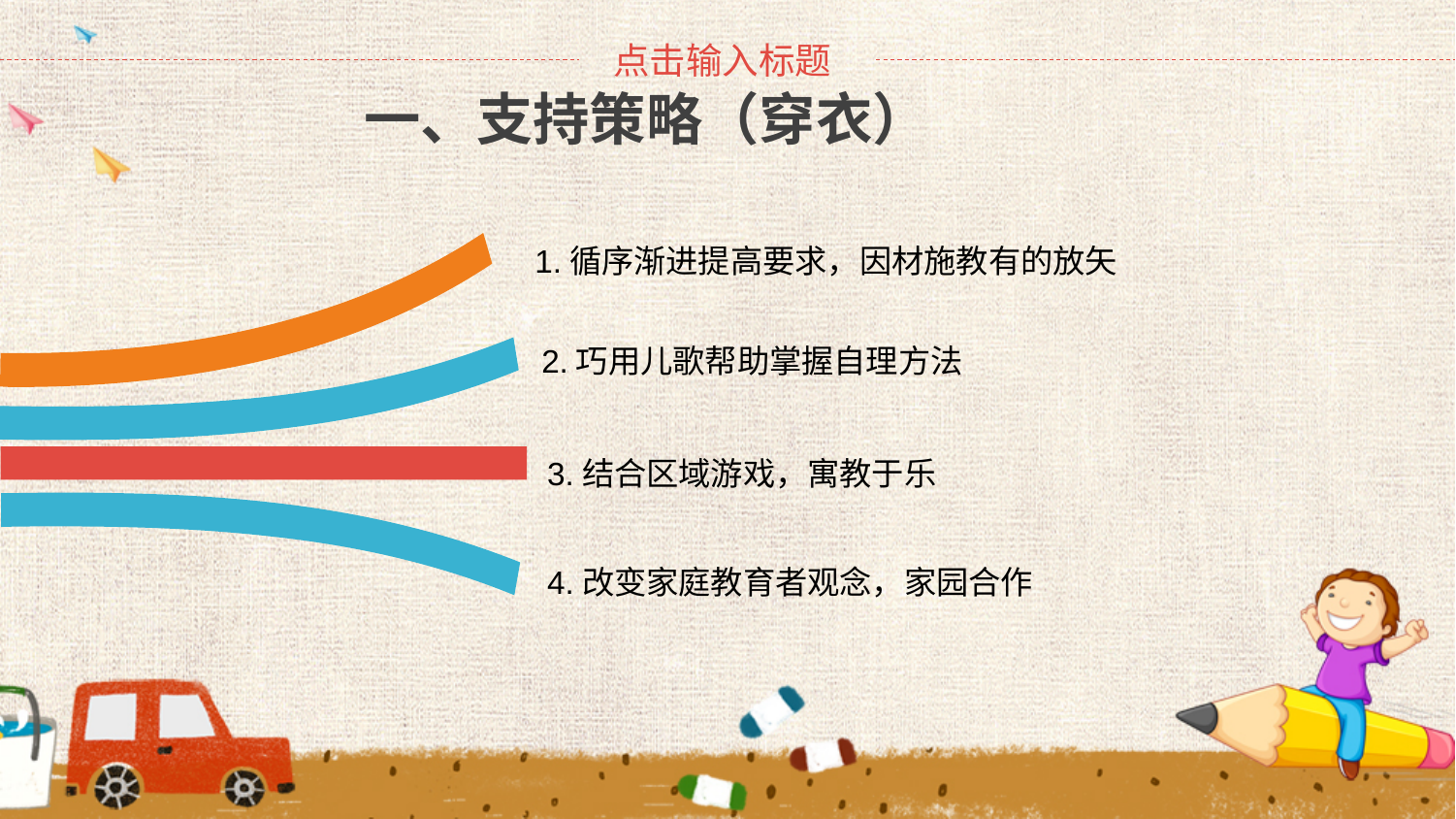

一、支持策略（穿衣）

1.循序渐进提高要求，因材施教有的放矢

2.巧用儿歌帮助掌握自理方法

3.结合区域游戏，寓教于乐

4.改变家庭教育者观念，家园合作